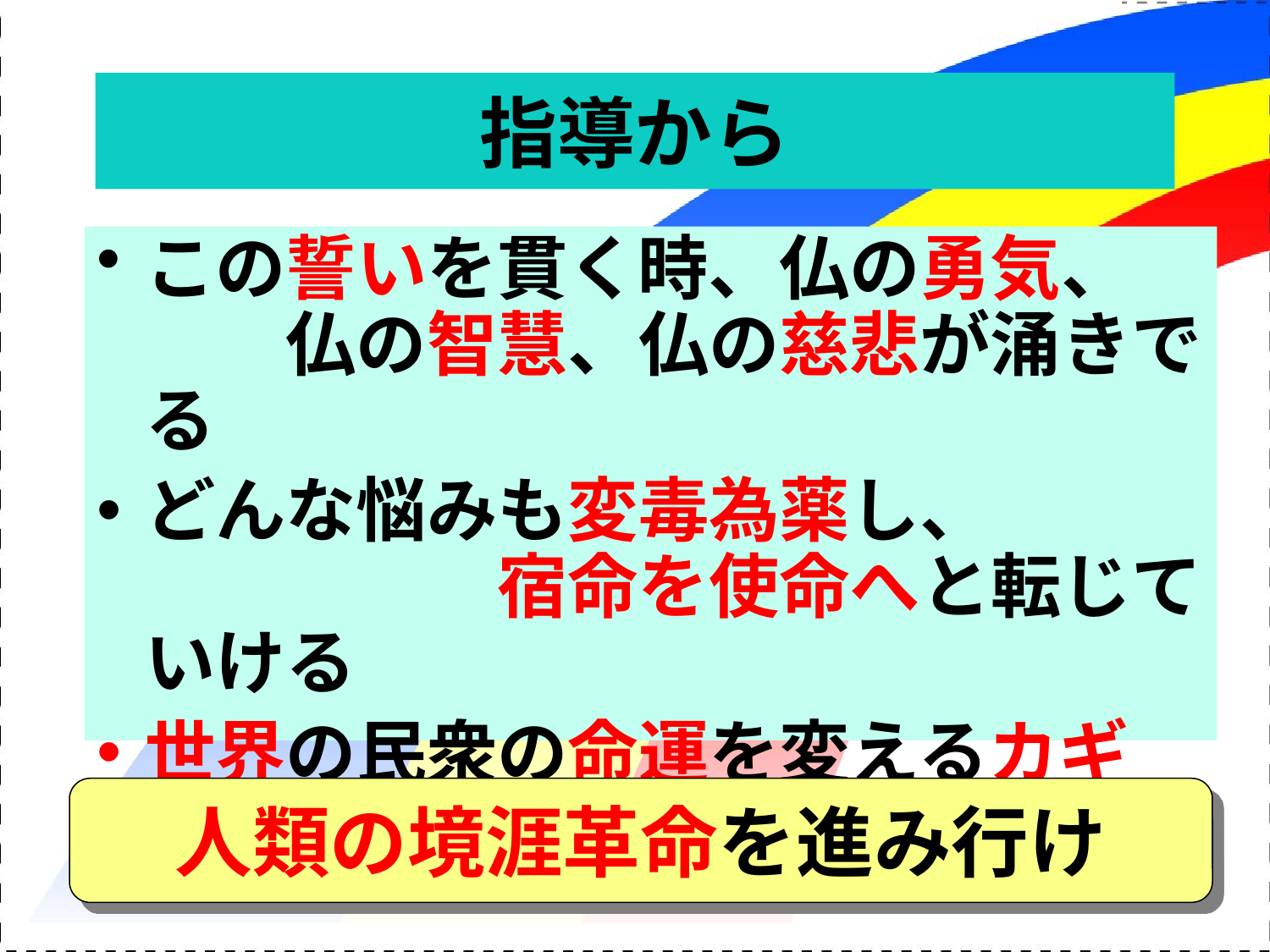

# 指導から
この誓いを貫く時、仏の勇気、　　　仏の智慧、仏の慈悲が涌きでる
どんな悩みも変毒為薬し、　　　　　　　　宿命を使命へと転じていける
世界の民衆の命運を変えるカギ　　である
人類の境涯革命を進み行け